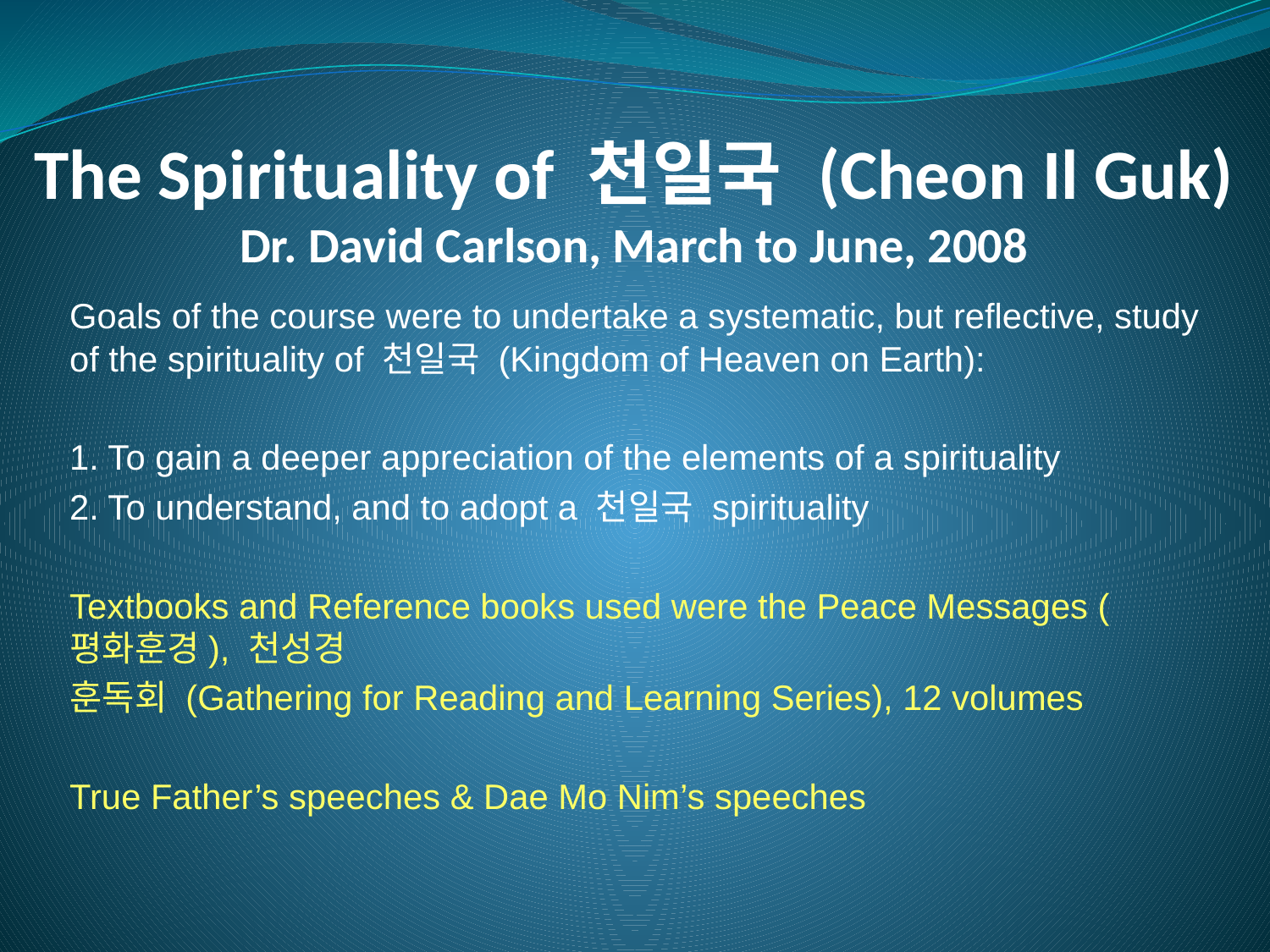

# The Spirituality of 천일국 (Cheon Il Guk) Dr. David Carlson, March to June, 2008
Goals of the course were to undertake a systematic, but reflective, study of the spirituality of 천일국 (Kingdom of Heaven on Earth):

1. To gain a deeper appreciation of the elements of a spirituality
2. To understand, and to adopt a 천일국 spirituality

Textbooks and Reference books used were the Peace Messages (평화훈경), 천성경
훈독회 (Gathering for Reading and Learning Series), 12 volumes

True Father’s speeches & Dae Mo Nim’s speeches